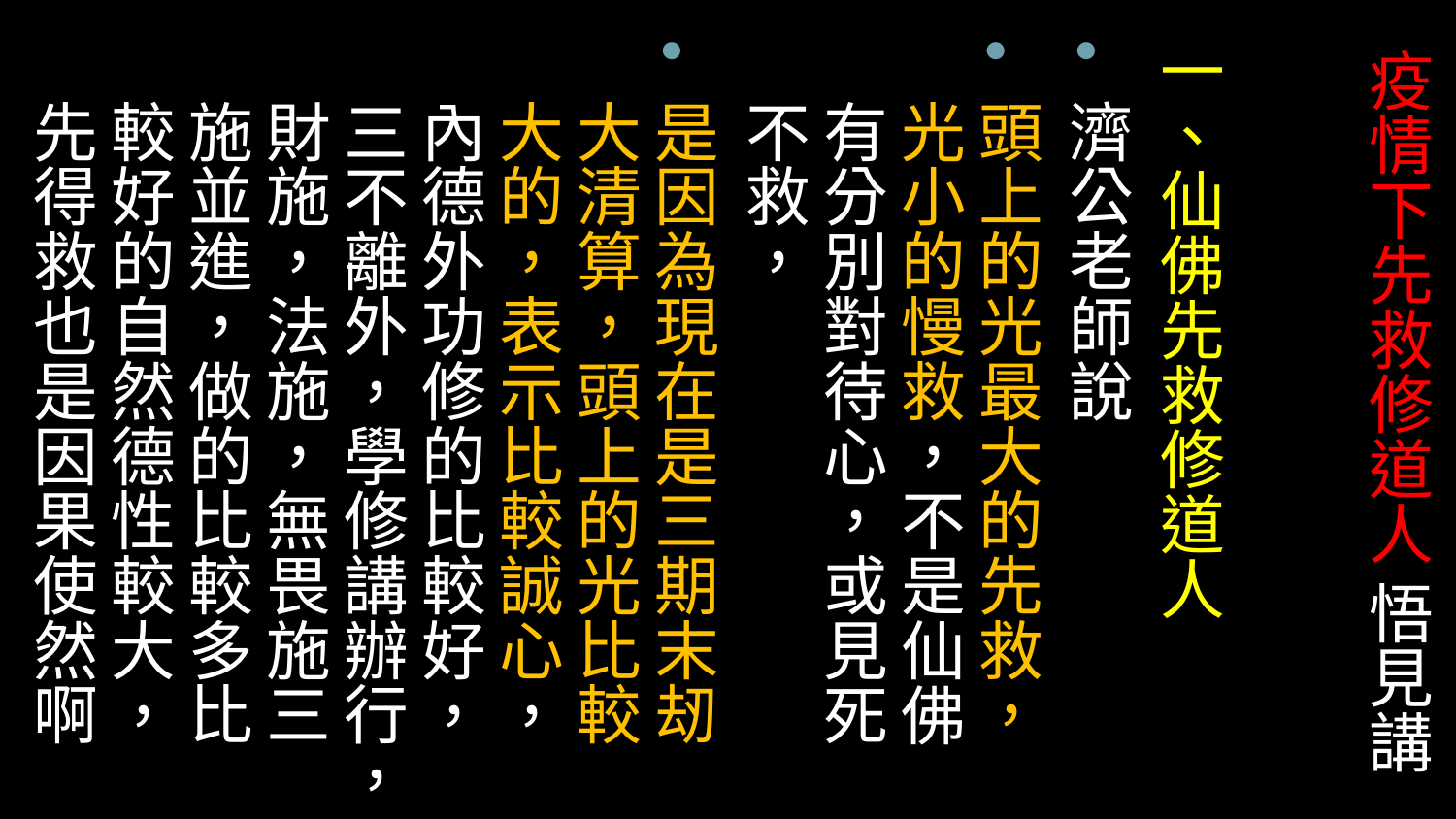

一、仙佛先救修道人
濟公老師說
頭上的光最大的先救，光小的慢救，不是仙佛有分別對待心，或見死不救，
是因為現在是三期末刼大清算，頭上的光比較大的，表示比較誠心，內德外功修的比較好，三不離外，學修講辦行，財施，法施，無畏施三施並進，做的比較多比較好的自然德性較大，先得救也是因果使然啊
# 疫情下先救修道人 悟見講